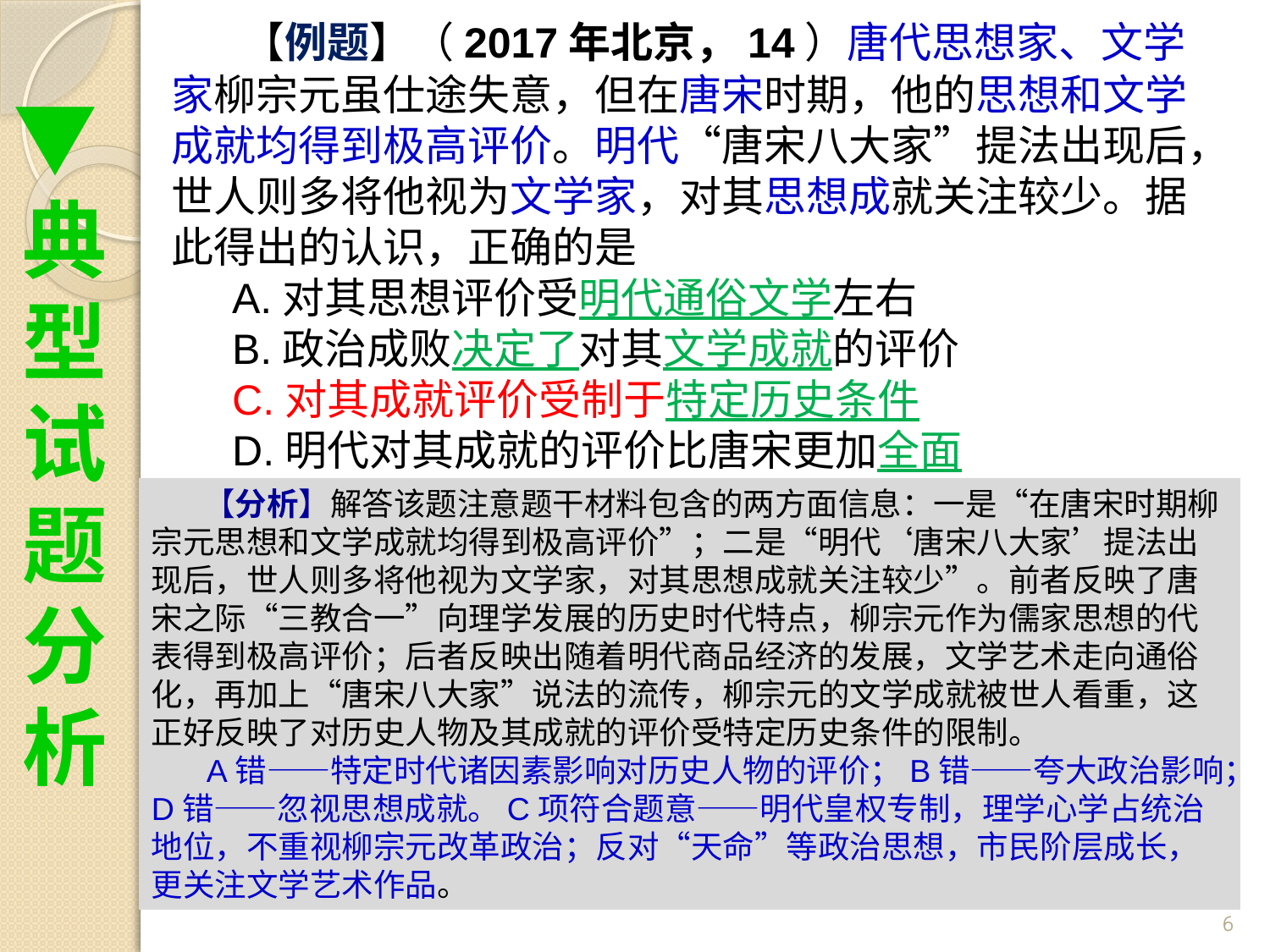

【例题】（2017年北京，14）唐代思想家、文学家柳宗元虽仕途失意，但在唐宋时期，他的思想和文学成就均得到极高评价。明代“唐宋八大家”提法出现后，世人则多将他视为文学家，对其思想成就关注较少。据此得出的认识，正确的是
  A.对其思想评价受明代通俗文学左右
  B.政治成败决定了对其文学成就的评价
  C.对其成就评价受制于特定历史条件
  D.明代对其成就的评价比唐宋更加全面
▼典型试题分析
 【分析】解答该题注意题干材料包含的两方面信息：一是“在唐宋时期柳宗元思想和文学成就均得到极高评价”；二是“明代‘唐宋八大家’提法出现后，世人则多将他视为文学家，对其思想成就关注较少”。前者反映了唐宋之际“三教合一”向理学发展的历史时代特点，柳宗元作为儒家思想的代表得到极高评价；后者反映出随着明代商品经济的发展，文学艺术走向通俗化，再加上“唐宋八大家”说法的流传，柳宗元的文学成就被世人看重，这正好反映了对历史人物及其成就的评价受特定历史条件的限制。
  A错——特定时代诸因素影响对历史人物的评价；B错——夸大政治影响；D错——忽视思想成就。C项符合题意——明代皇权专制，理学心学占统治地位，不重视柳宗元改革政治；反对“天命”等政治思想，市民阶层成长，更关注文学艺术作品。
6